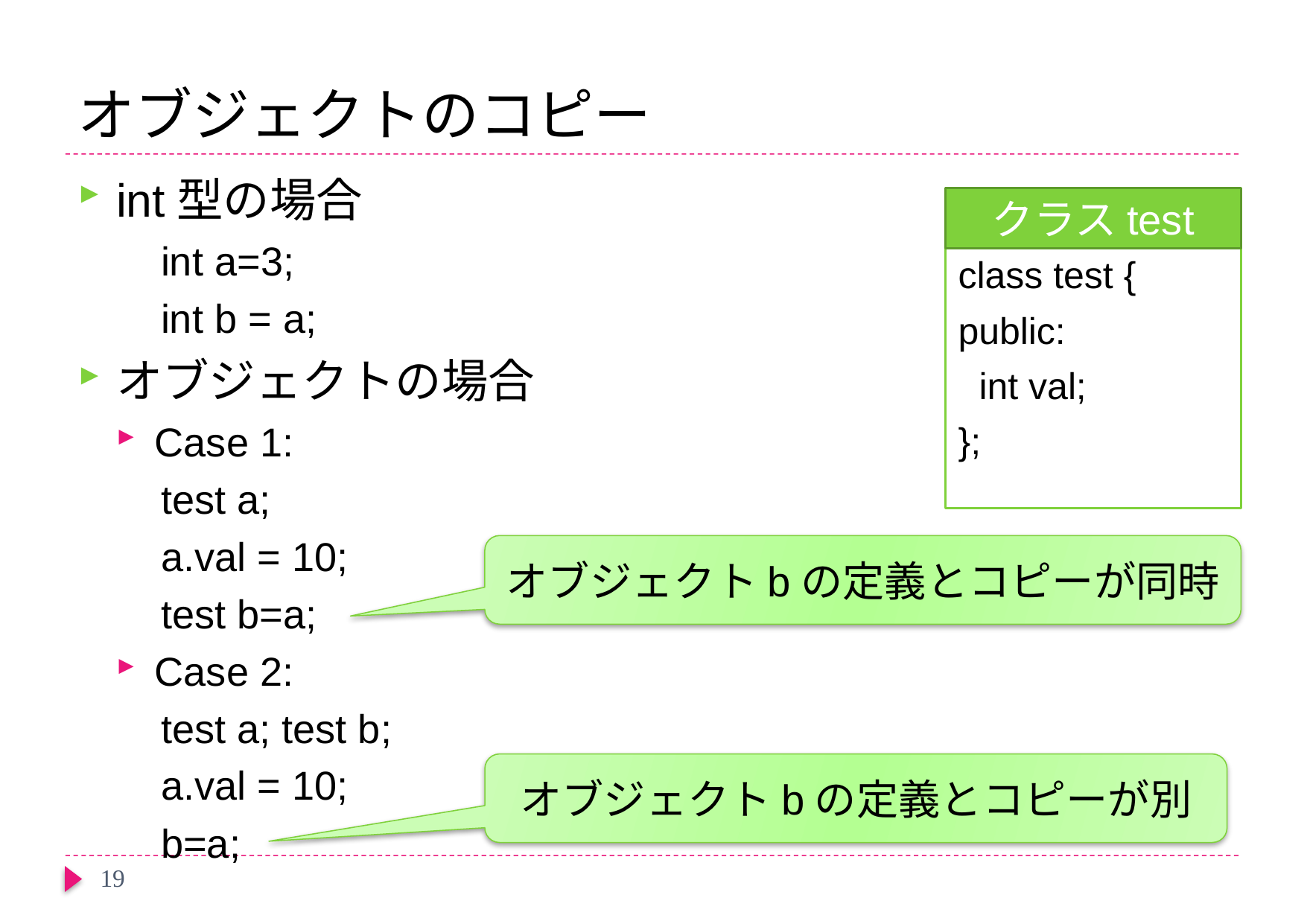

# オブジェクトのコピー
int型の場合
int a=3;
int b = a;
オブジェクトの場合
Case 1:
test a;
a.val = 10;
test b=a;
Case 2:
test a; test b;
a.val = 10;
b=a;

クラスtest
class test {
public:
  int val;
};
オブジェクトbの定義とコピーが同時
オブジェクトbの定義とコピーが別
19